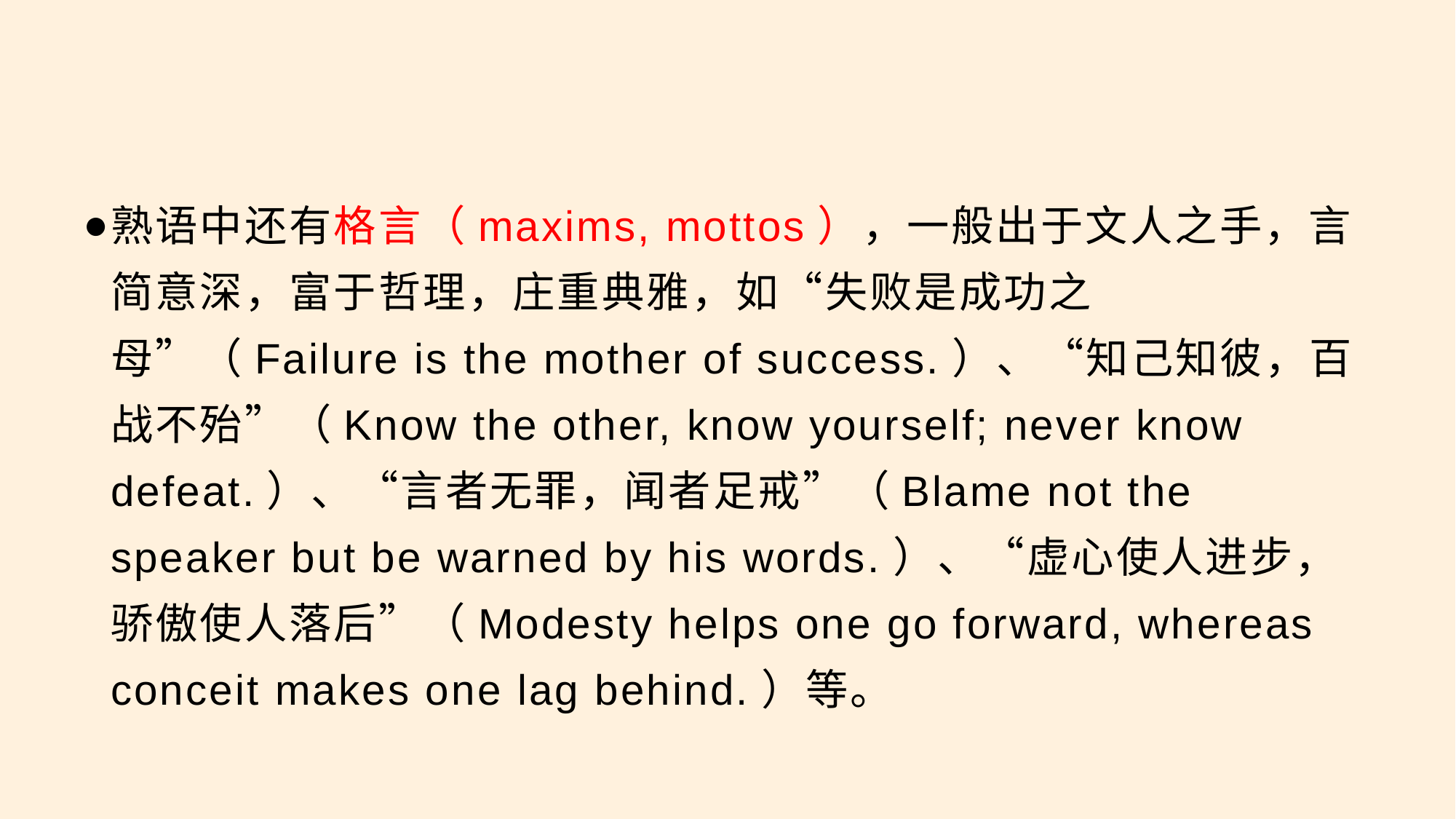

#
熟语中还有格言（maxims, mottos），一般出于文人之手，言简意深，富于哲理，庄重典雅，如“失败是成功之母”（Failure is the mother of success.）、“知己知彼，百战不殆”（Know the other, know yourself; never know defeat.）、“言者无罪，闻者足戒”（Blame not the speaker but be warned by his words.）、“虚心使人进步，骄傲使人落后”（Modesty helps one go forward, whereas conceit makes one lag behind.）等。